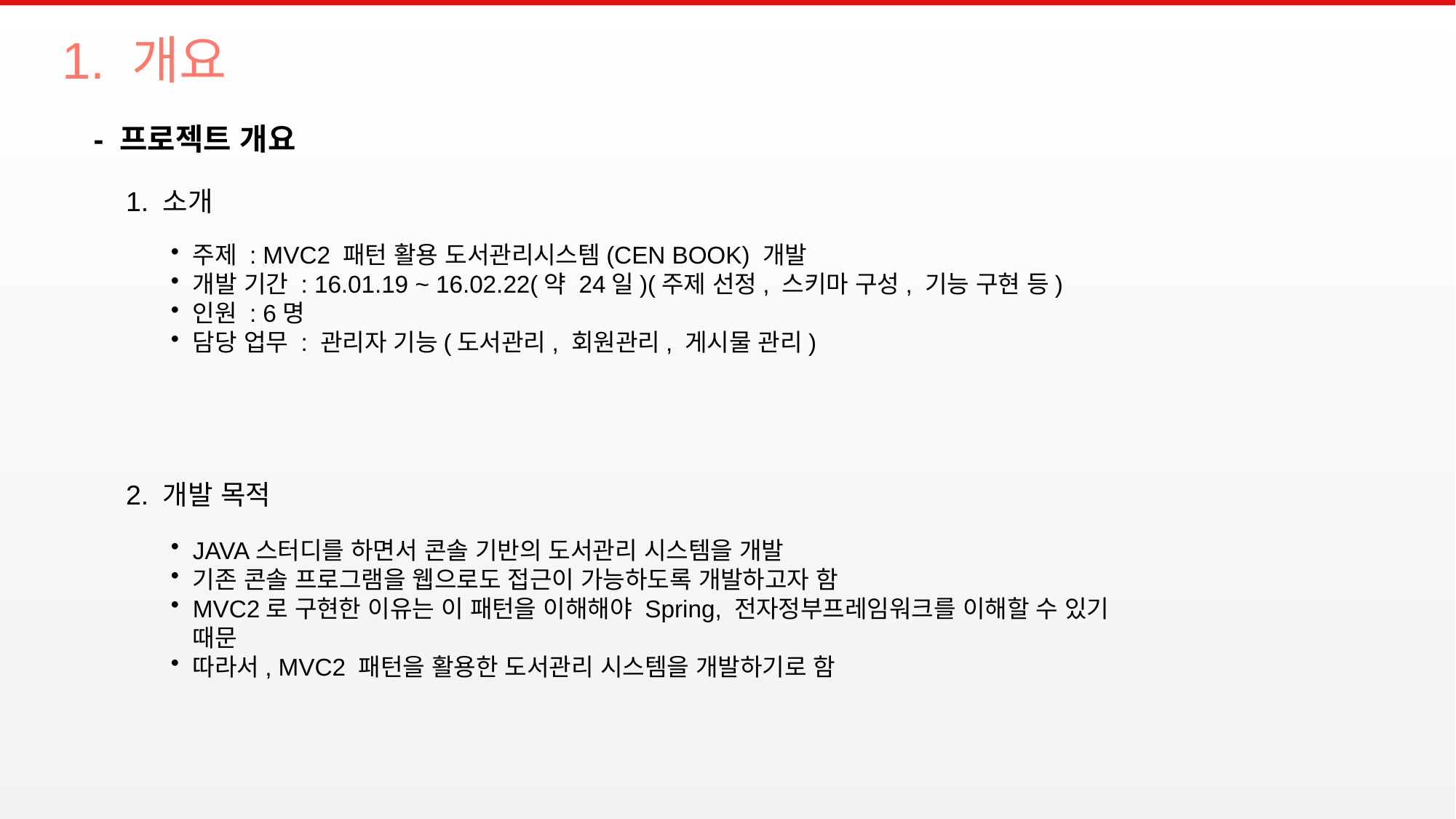

# 1. 개요
- 프로젝트 개요
1. 소개
주제 : MVC2 패턴 활용 도서관리시스템(CEN BOOK) 개발
개발 기간 : 16.01.19 ~ 16.02.22(약 24일)(주제 선정, 스키마 구성, 기능 구현 등)
인원 : 6명
담당 업무 : 관리자 기능(도서관리, 회원관리, 게시물 관리)
2. 개발 목적
JAVA스터디를 하면서 콘솔 기반의 도서관리 시스템을 개발
기존 콘솔 프로그램을 웹으로도 접근이 가능하도록 개발하고자 함
MVC2로 구현한 이유는 이 패턴을 이해해야 Spring, 전자정부프레임워크를 이해할 수 있기 때문
따라서, MVC2 패턴을 활용한 도서관리 시스템을 개발하기로 함